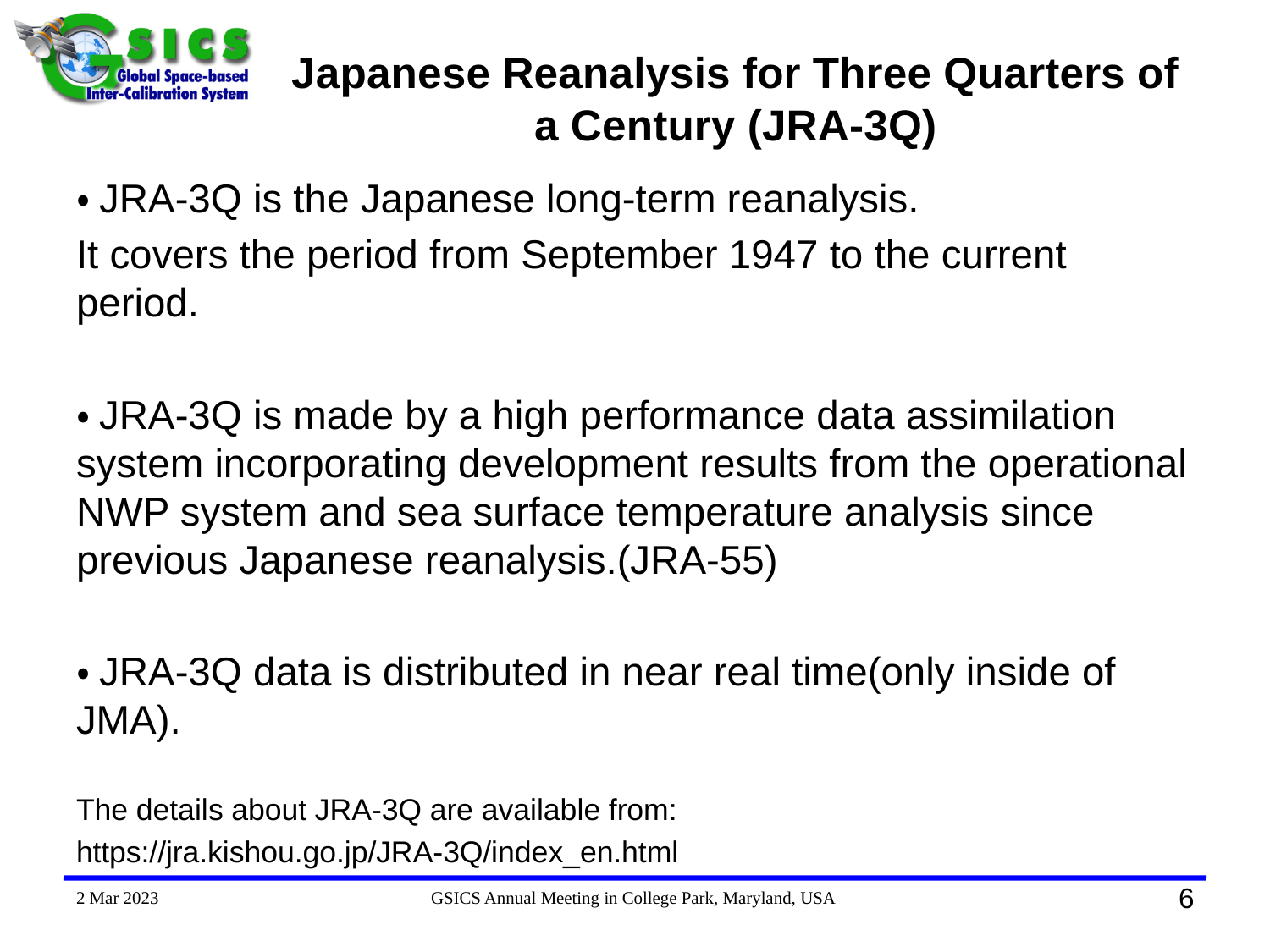

# Japanese Reanalysis for Three Quarters of a Century (JRA-3Q)
・JRA-3Q is the Japanese long-term reanalysis.
It covers the period from September 1947 to the current period.

・JRA-3Q is made by a high performance data assimilation system incorporating development results from the operational NWP system and sea surface temperature analysis since previous Japanese reanalysis.(JRA-55)

・JRA-3Q data is distributed in near real time(only inside of JMA).

The details about JRA-3Q are available from:
https://jra.kishou.go.jp/JRA-3Q/index_en.html
2 Mar 2023
GSICS Annual Meeting in College Park, Maryland, USA
6